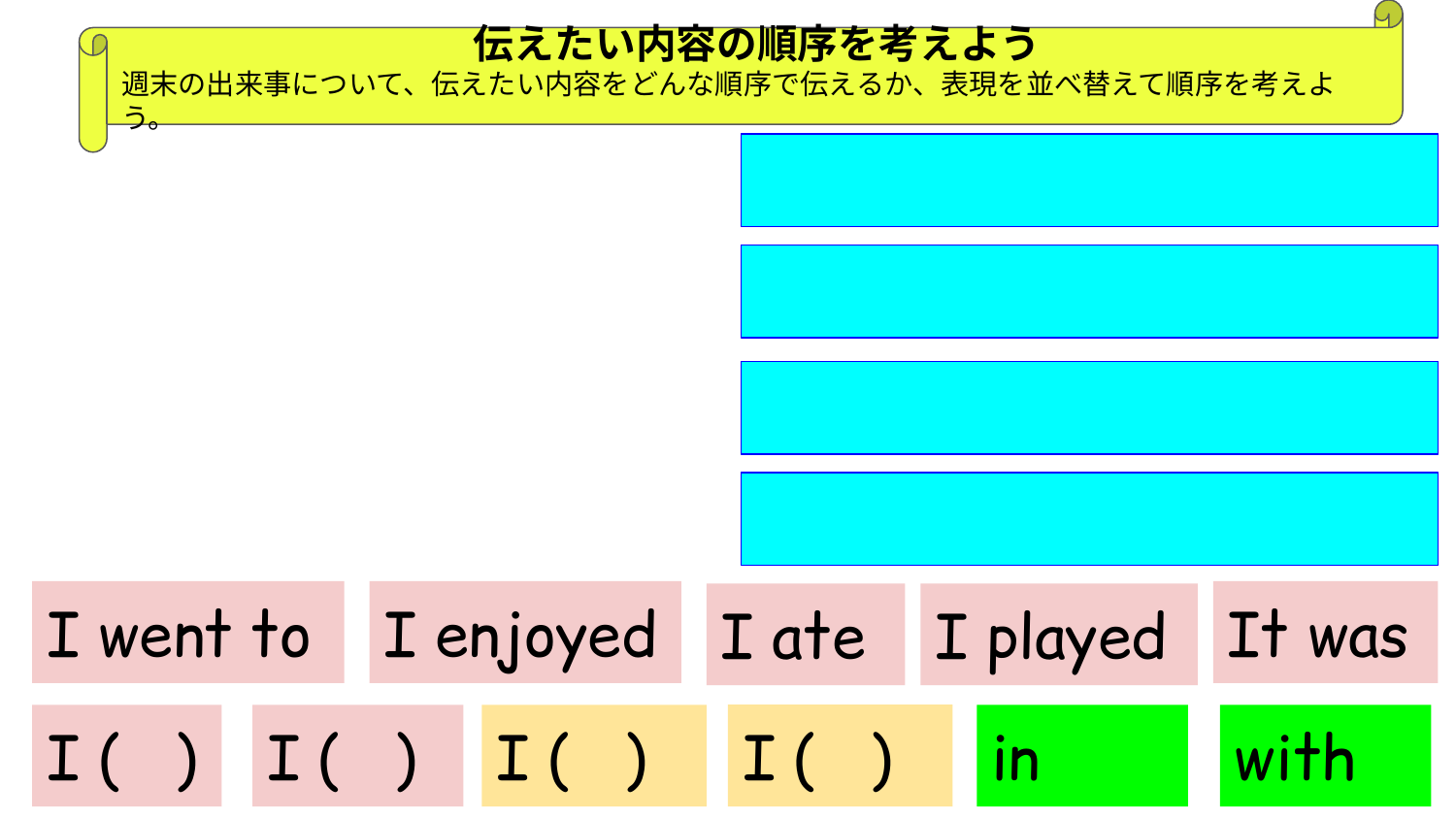

伝えたい内容の順序を考えよう
週末の出来事について、伝えたい内容をどんな順序で伝えるか、表現を並べ替えて順序を考えよう。

I went to
I enjoyed
It was
I ate
I played
I (   )
I (   )
I (   )
I (   )
in
with